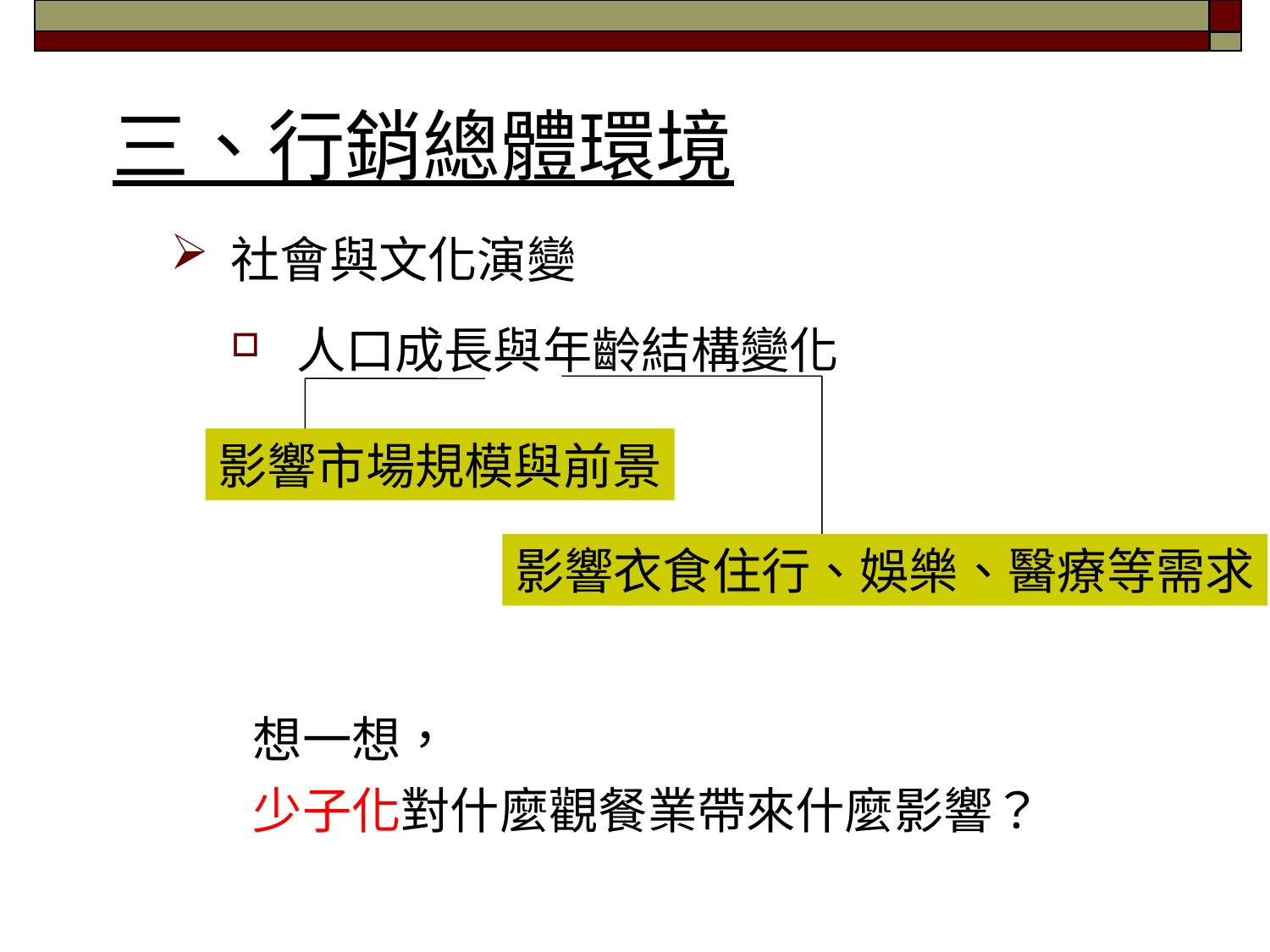

# 三、行銷總體環境
社會與文化演變
人口成長與年齡結構變化

影響衣食住行、娛樂、醫療等需求

影響市場規模與前景
想一想，
少子化對什麼觀餐業帶來什麼影響？
32/51